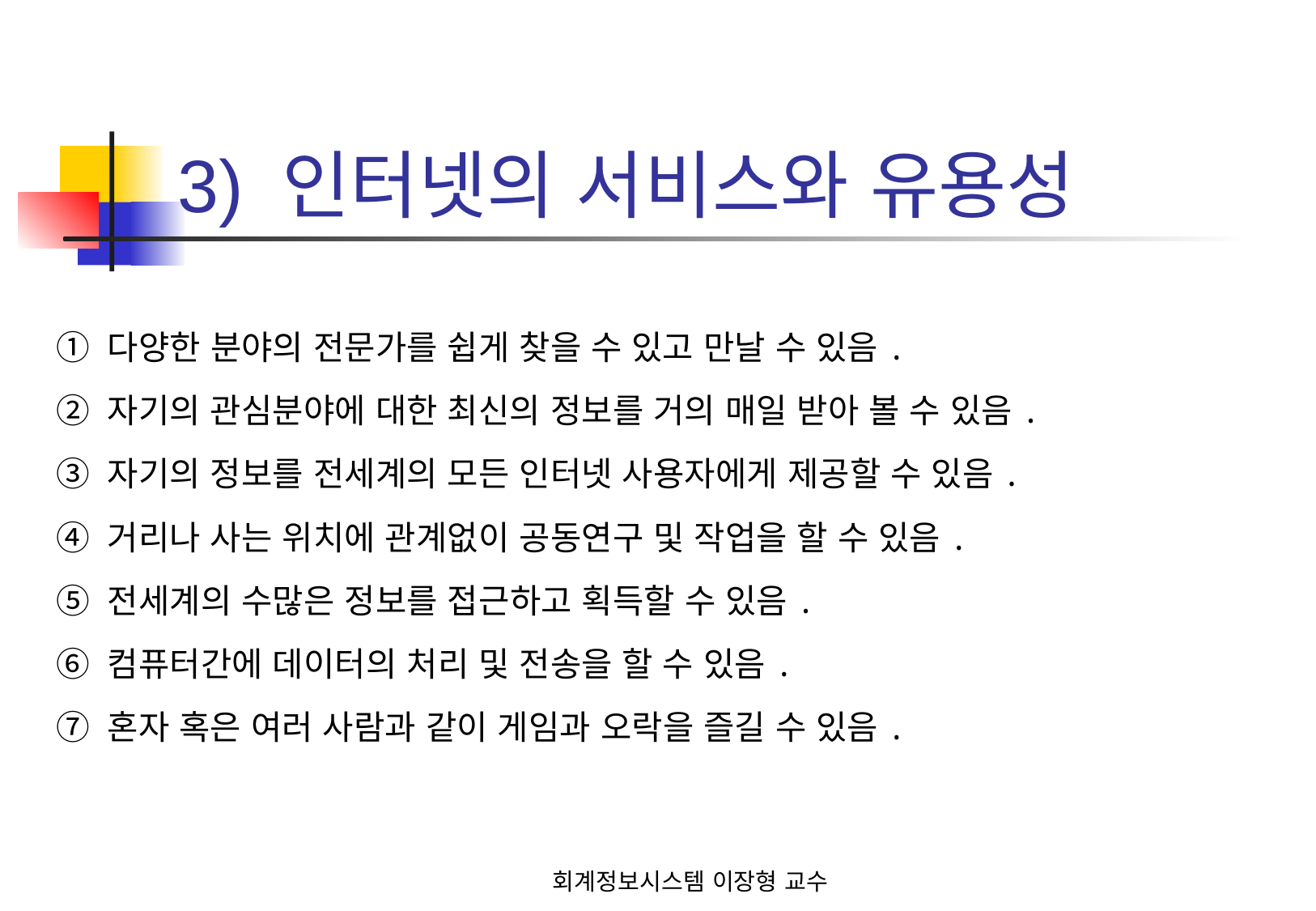

# 3) 인터넷의 서비스와 유용성
① 다양한 분야의 전문가를 쉽게 찾을 수 있고 만날 수 있음.
② 자기의 관심분야에 대한 최신의 정보를 거의 매일 받아 볼 수 있음.
③ 자기의 정보를 전세계의 모든 인터넷 사용자에게 제공할 수 있음.
④ 거리나 사는 위치에 관계없이 공동연구 및 작업을 할 수 있음.
⑤ 전세계의 수많은 정보를 접근하고 획득할 수 있음.
⑥ 컴퓨터간에 데이터의 처리 및 전송을 할 수 있음.
⑦ 혼자 혹은 여러 사람과 같이 게임과 오락을 즐길 수 있음.
회계정보시스템 이장형 교수